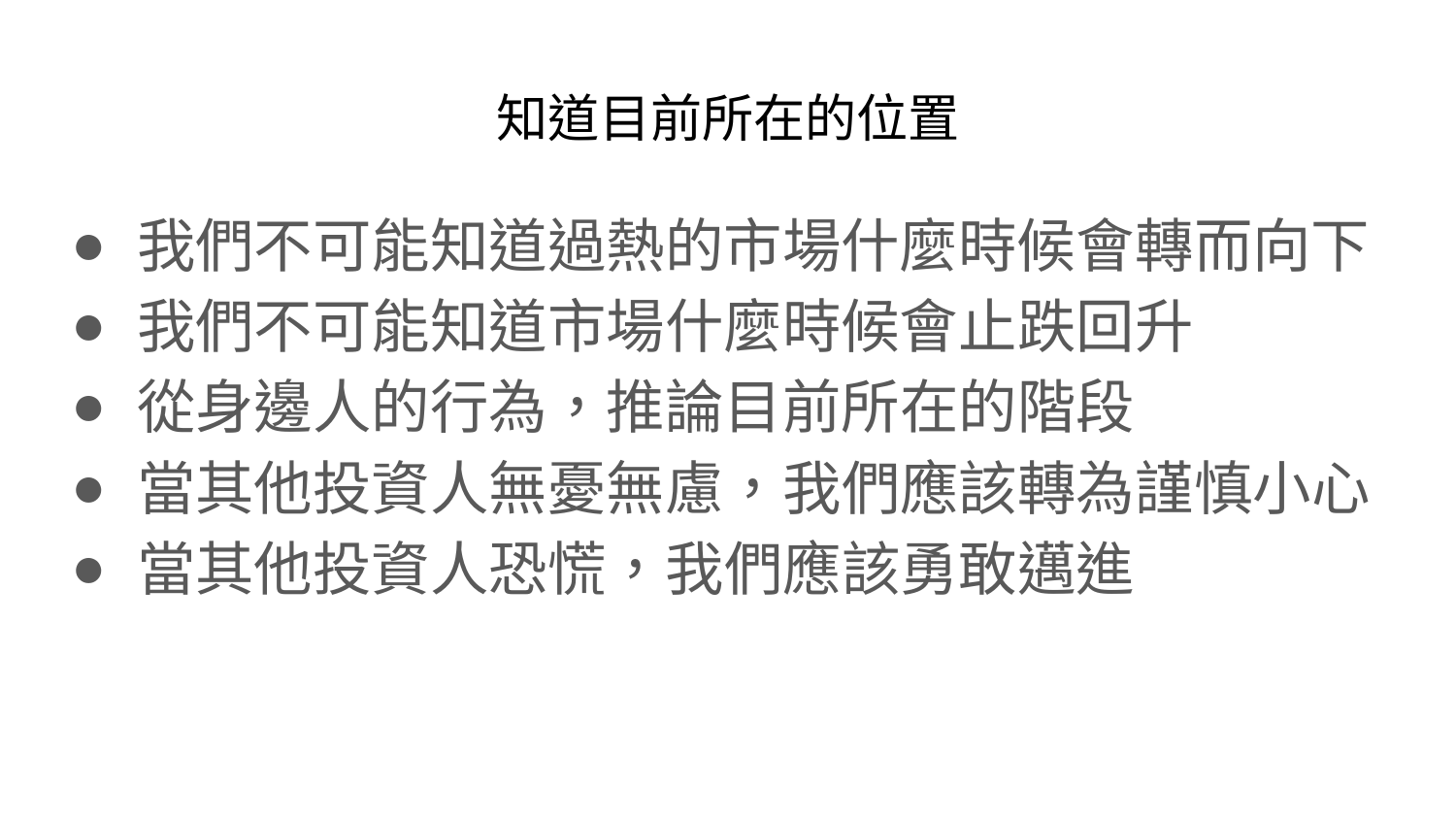

# 知道目前所在的位置
我們不可能知道過熱的市場什麼時候會轉而向下
我們不可能知道市場什麼時候會止跌回升
從身邊人的行為，推論目前所在的階段
當其他投資人無憂無慮，我們應該轉為謹慎小心
當其他投資人恐慌，我們應該勇敢邁進